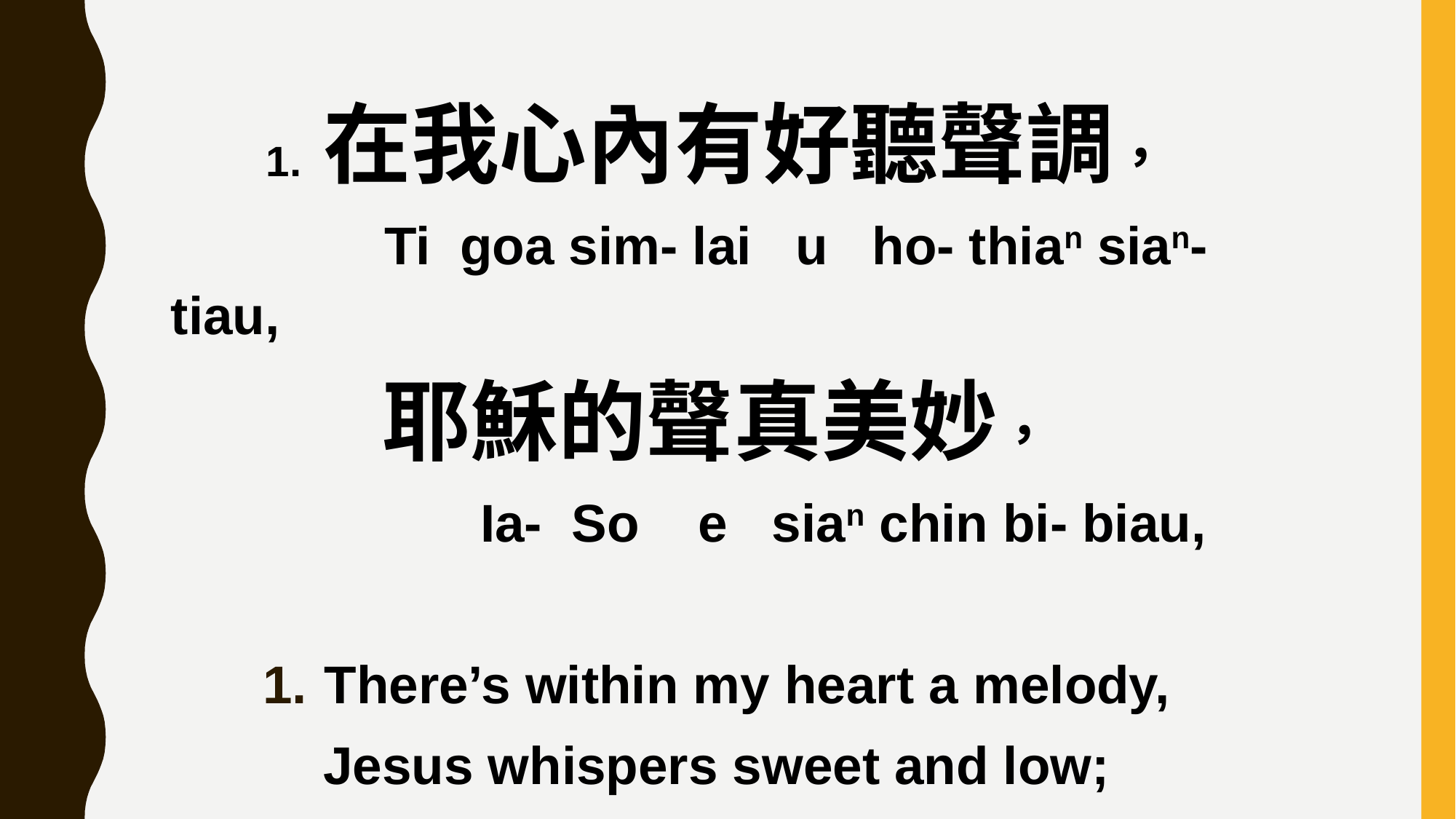

1. 在我心內有好聽聲調，
                 Ti  goa sim- lai   u   ho- thian sian-tiau,
耶穌的聲真美妙，
                     Ia-  So    e   sian chin bi- biau,

There’s within my heart a melody,
Jesus whispers sweet and low;